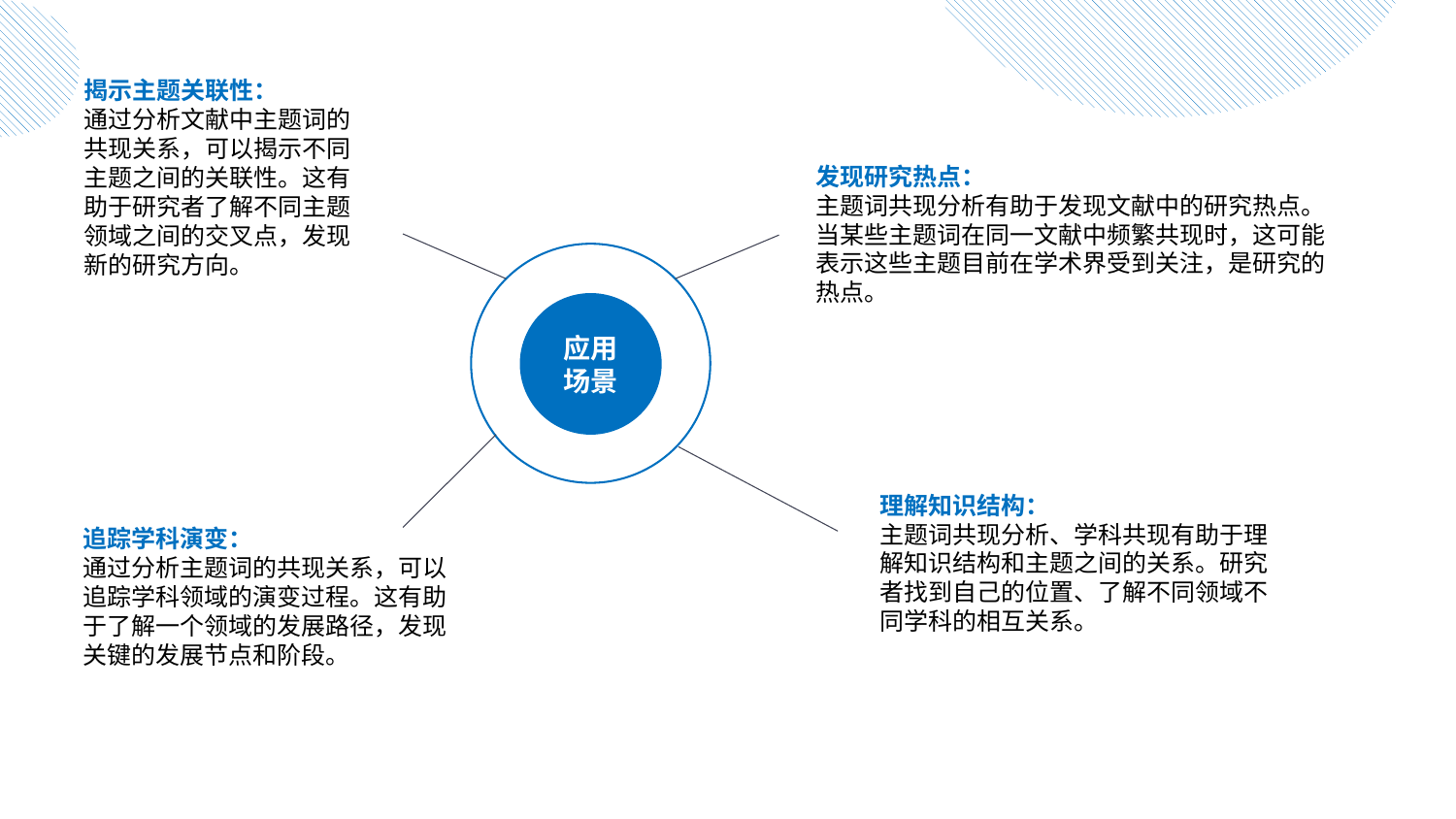

揭示主题关联性：
通过分析文献中主题词的共现关系，可以揭示不同主题之间的关联性。这有助于研究者了解不同主题领域之间的交叉点，发现新的研究方向。
发现研究热点：
主题词共现分析有助于发现文献中的研究热点。当某些主题词在同一文献中频繁共现时，这可能表示这些主题目前在学术界受到关注，是研究的热点。

应用场景
理解知识结构：
主题词共现分析、学科共现有助于理解知识结构和主题之间的关系。研究者找到自己的位置、了解不同领域不同学科的相互关系。
追踪学科演变：
通过分析主题词的共现关系，可以追踪学科领域的演变过程。这有助于了解一个领域的发展路径，发现关键的发展节点和阶段。